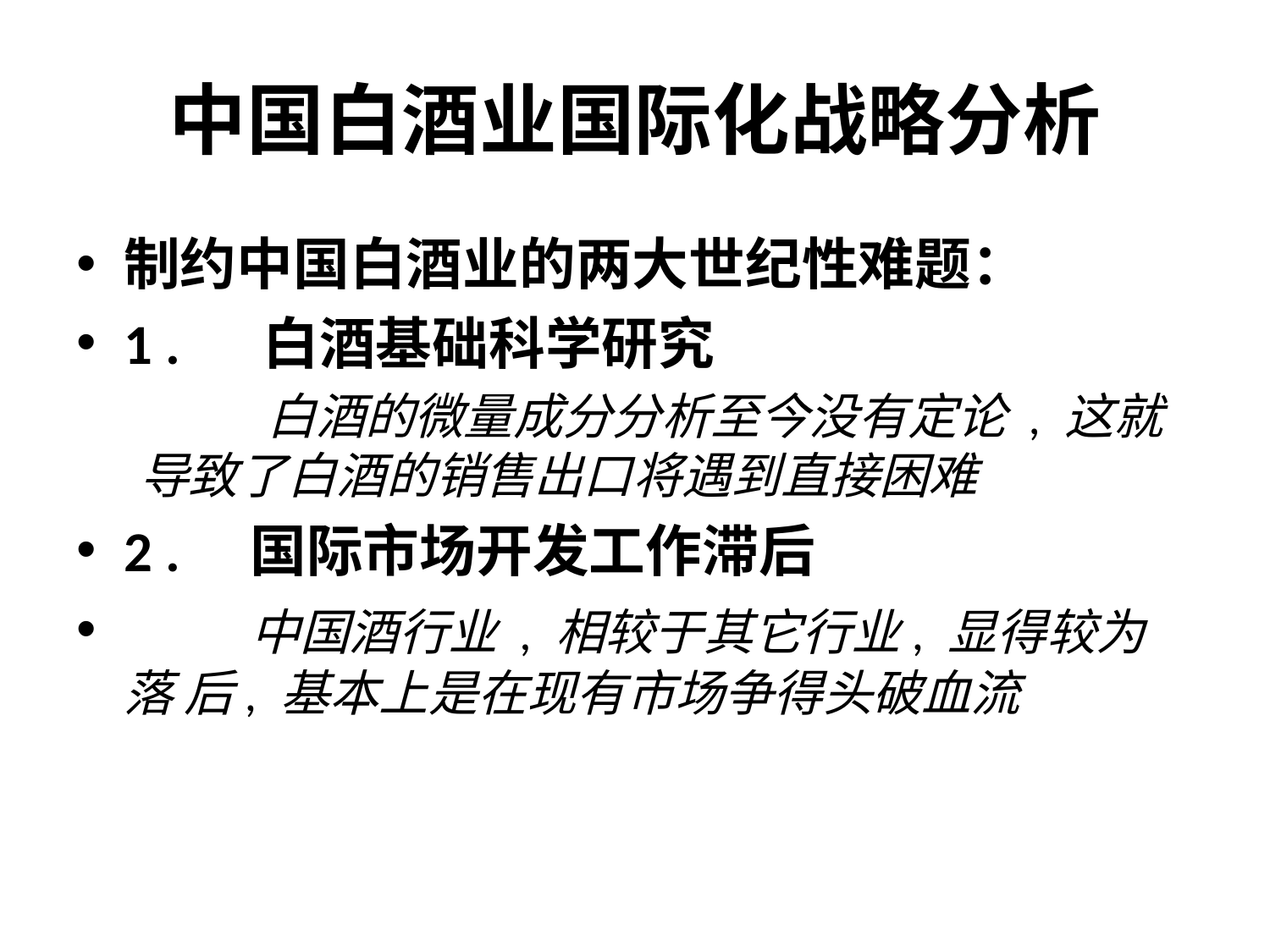

# 中国白酒业国际化战略分析
制约中国白酒业的两大世纪性难题：
1 . 　白酒基础科学研究
	白酒的微量成分分析至今没有定论 , 这就导致了白酒的销售出口将遇到直接困难
2 .　国际市场开发工作滞后
 	中国酒行业 , 相较于其它行业, 显得较为落 后, 基本上是在现有市场争得头破血流